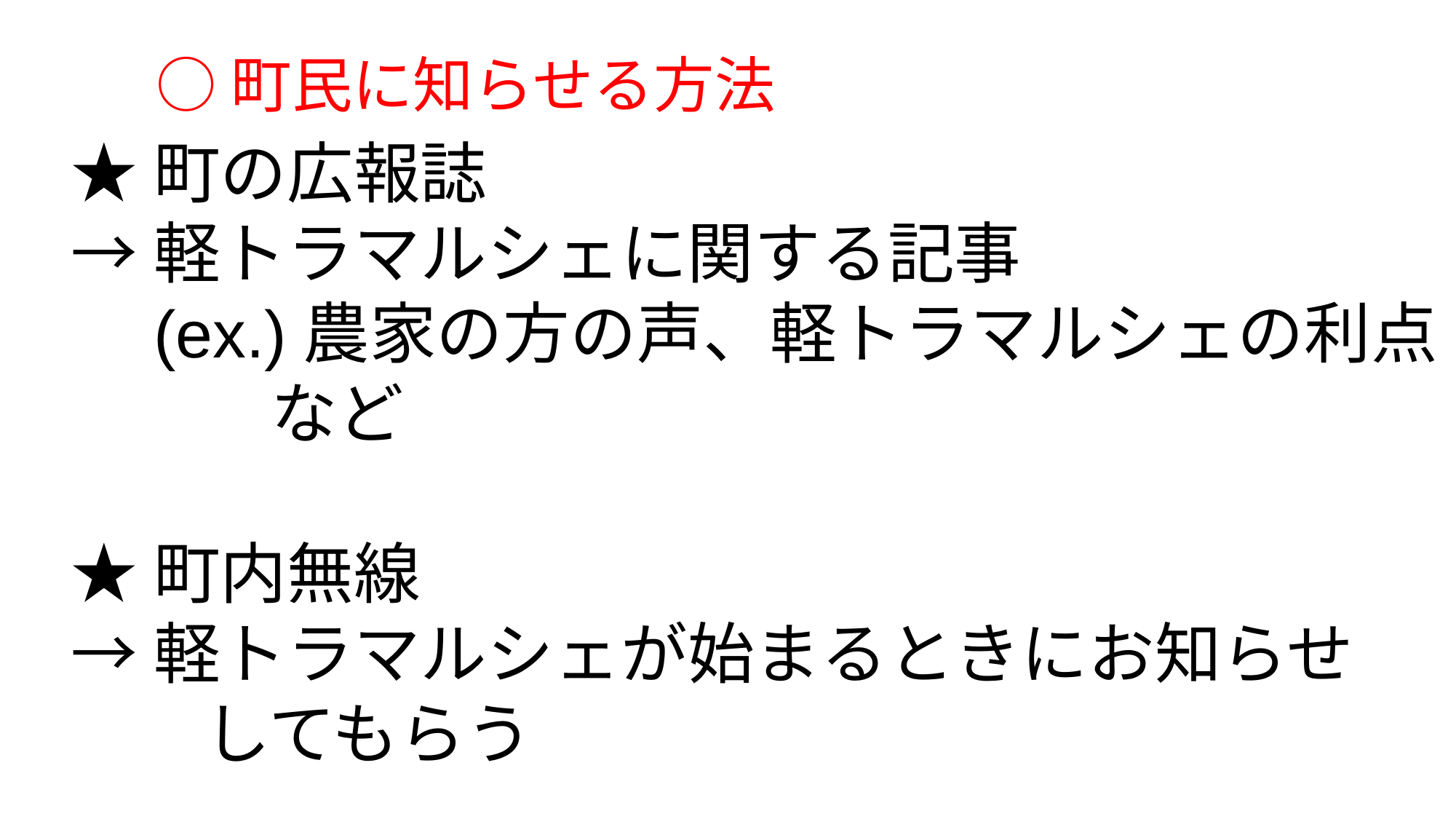

○町民に知らせる方法
★町の広報誌
→軽トラマルシェに関する記事
　(ex.)農家の方の声、軽トラマルシェの利点
　　　など

★町内無線
→軽トラマルシェが始まるときにお知らせ
　　してもらう